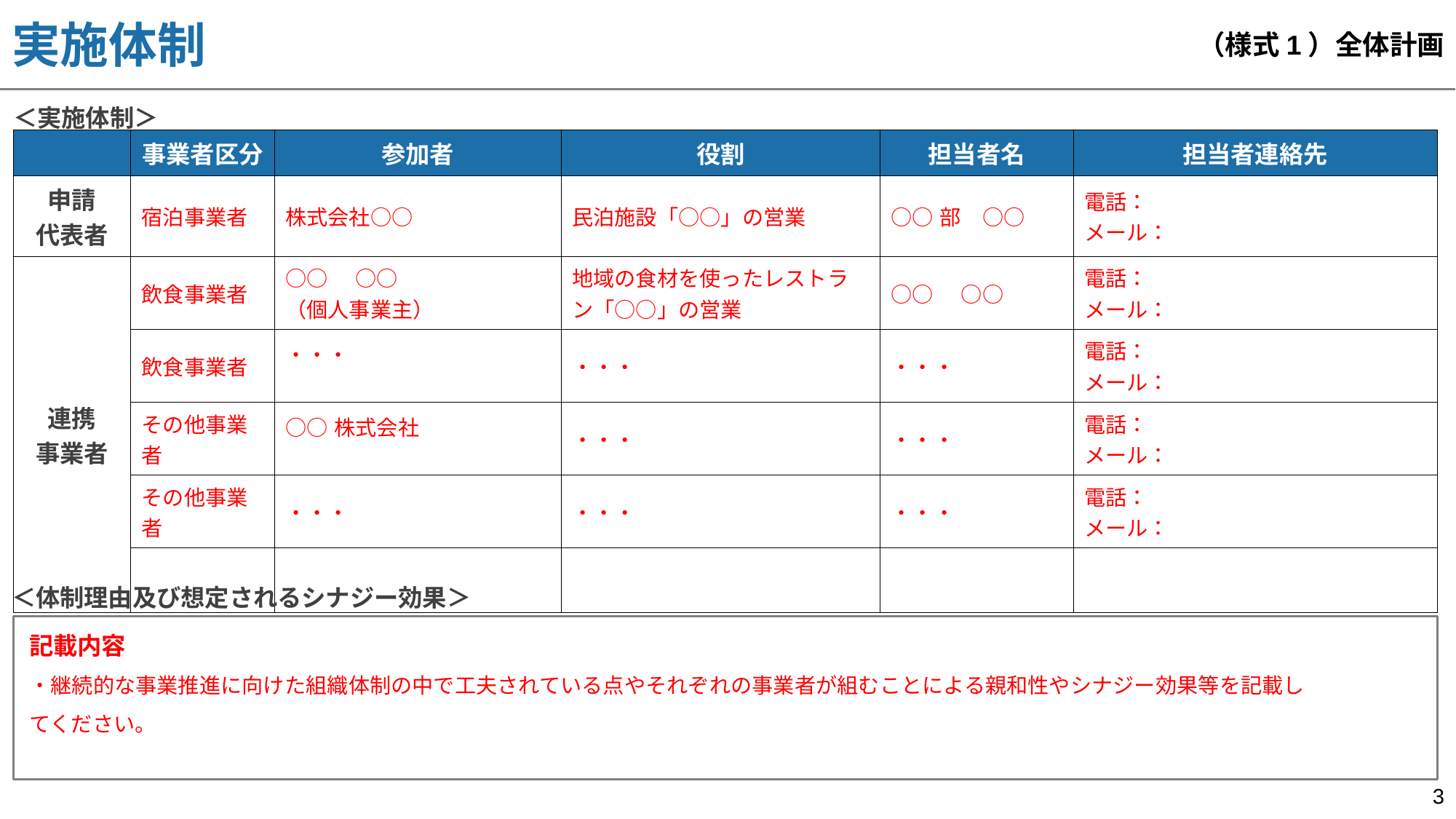

実施体制
（様式1）全体計画
＜実施体制＞
|  | 事業者区分 | 参加者 | 役割 | 担当者名 | 担当者連絡先 |
| --- | --- | --- | --- | --- | --- |
| 申請 代表者 | 宿泊事業者 | 株式会社○○ | 民泊施設「○○」の営業 | ○○部　○○ | 電話： メール： |
| 連携 事業者 | 飲食事業者 | ○○　○○ （個人事業主） | 地域の食材を使ったレストラン「○○」の営業 | ○○　○○ | 電話： メール： |
|  | 飲食事業者 | ・・・ | ・・・ | ・・・ | 電話： メール： |
|  | その他事業者 | ○○株式会社 | ・・・ | ・・・ | 電話： メール： |
|  | その他事業者 | ・・・ | ・・・ | ・・・ | 電話： メール： |
|  |  |  |  |  |  |
＜体制理由及び想定されるシナジー効果＞

記載内容
・継続的な事業推進に向けた組織体制の中で工夫されている点やそれぞれの事業者が組むことによる親和性やシナジー効果等を記載してください。
3